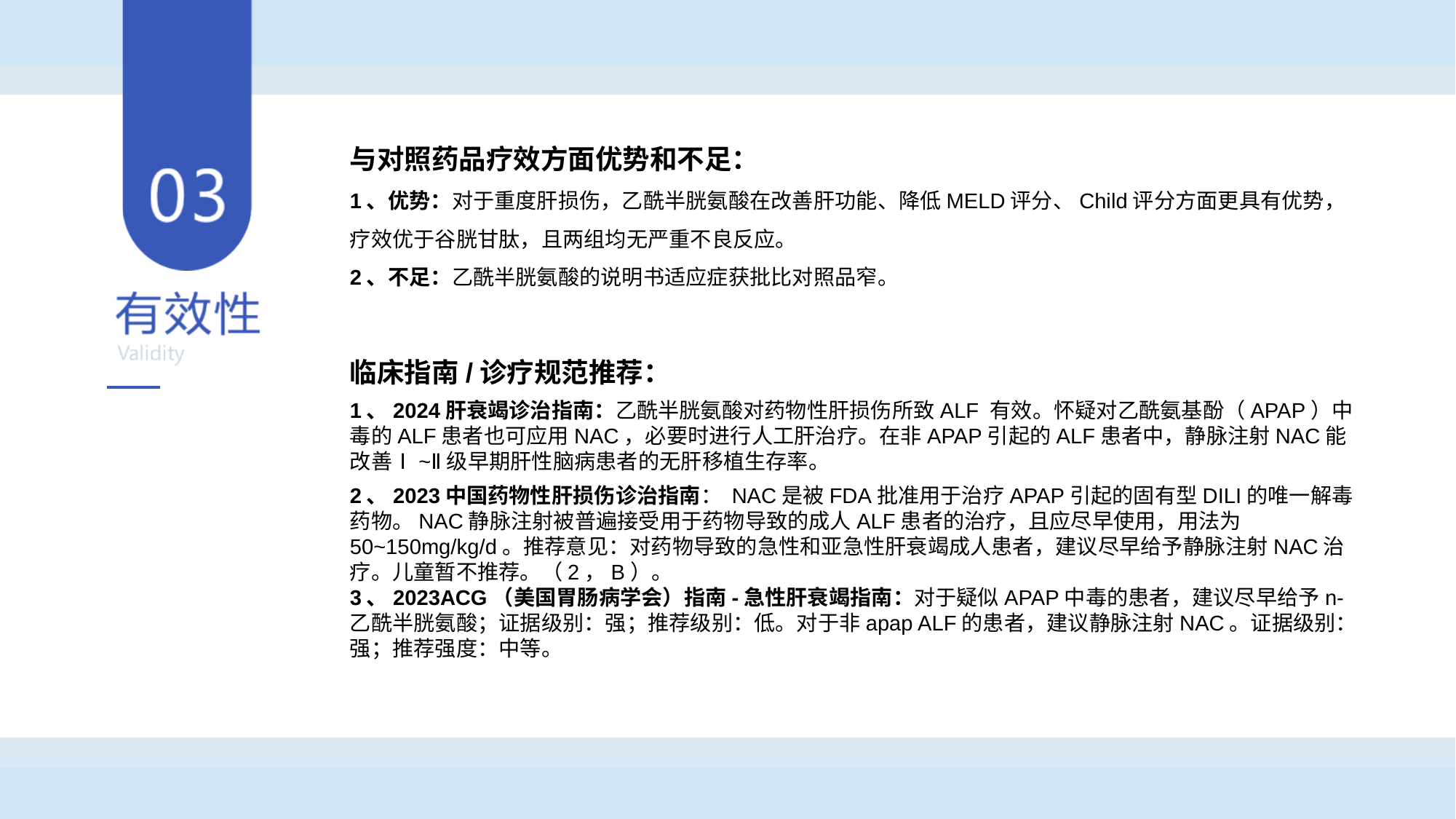

与对照药品疗效方面优势和不足：
1、优势：对于重度肝损伤，乙酰半胱氨酸在改善肝功能、降低MELD评分、Child评分方面更具有优势，疗效优于谷胱甘肽，且两组均无严重不良反应。
2、不足：乙酰半胱氨酸的说明书适应症获批比对照品窄。

临床指南/诊疗规范推荐：
1、2024肝衰竭诊治指南：乙酰半胱氨酸对药物性肝损伤所致ALF 有效。怀疑对乙酰氨基酚（APAP）中毒的ALF患者也可应用NAC，必要时进行人工肝治疗。在非APAP引起的ALF患者中，静脉注射NAC能改善Ⅰ~Ⅱ级早期肝性脑病患者的无肝移植生存率。
2、2023中国药物性肝损伤诊治指南： NAC是被FDA批准用于治疗APAP引起的固有型DILI的唯一解毒药物。NAC静脉注射被普遍接受用于药物导致的成人ALF患者的治疗，且应尽早使用，用法为50~150mg/kg/d。推荐意见：对药物导致的急性和亚急性肝衰竭成人患者，建议尽早给予静脉注射NAC治疗。儿童暂不推荐。（2，B）。
3、2023ACG（美国胃肠病学会）指南-急性肝衰竭指南：对于疑似APAP中毒的患者，建议尽早给予n-乙酰半胱氨酸；证据级别：强；推荐级别：低。对于非apap ALF的患者，建议静脉注射NAC。证据级别：强；推荐强度：中等。